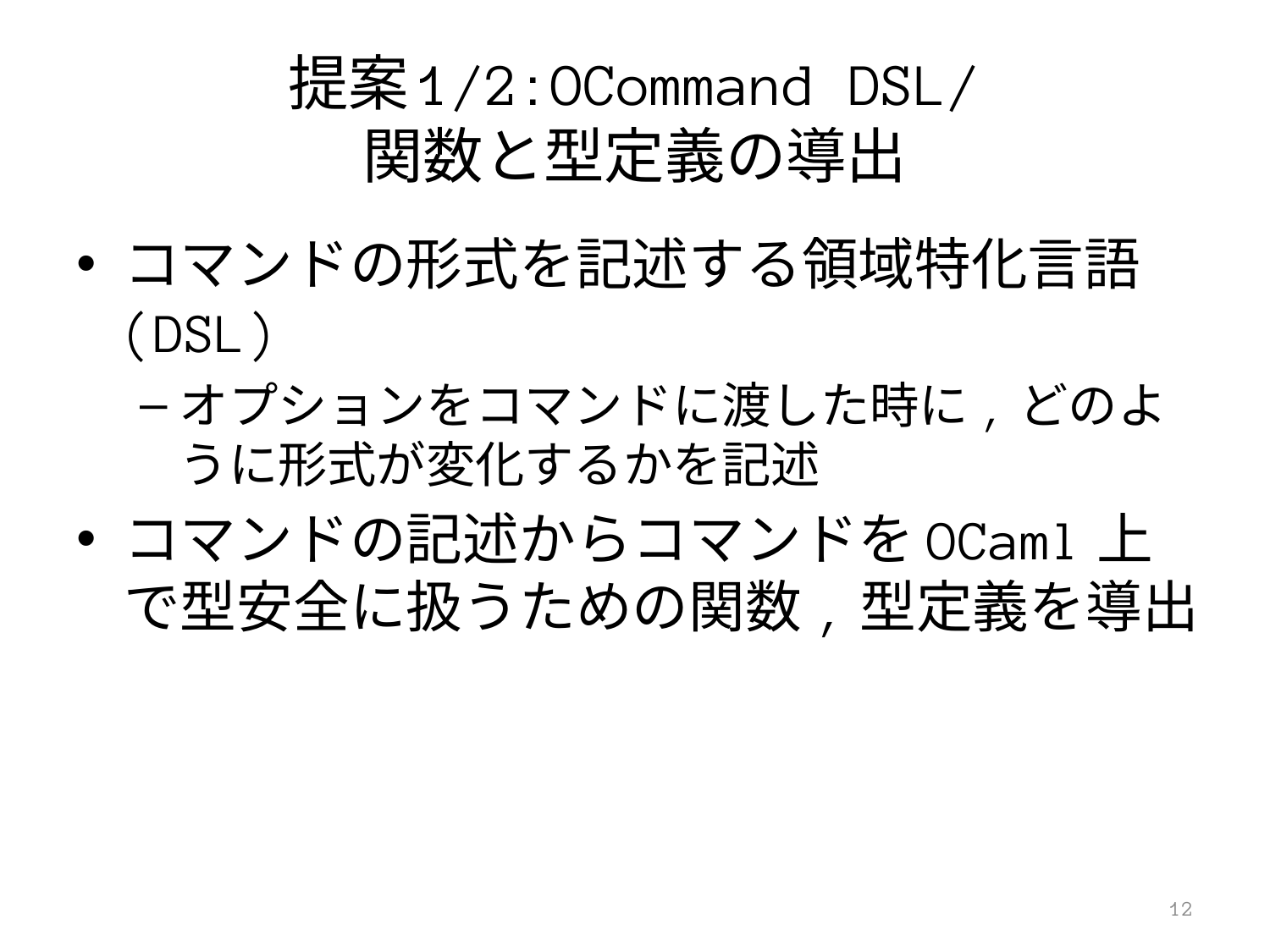

# 提案1/2:OCommand DSL/ 関数と型定義の導出
コマンドの形式を記述する領域特化言語(DSL)
オプションをコマンドに渡した時に,どのように形式が変化するかを記述
コマンドの記述からコマンドをOCaml上で型安全に扱うための関数,型定義を導出

12